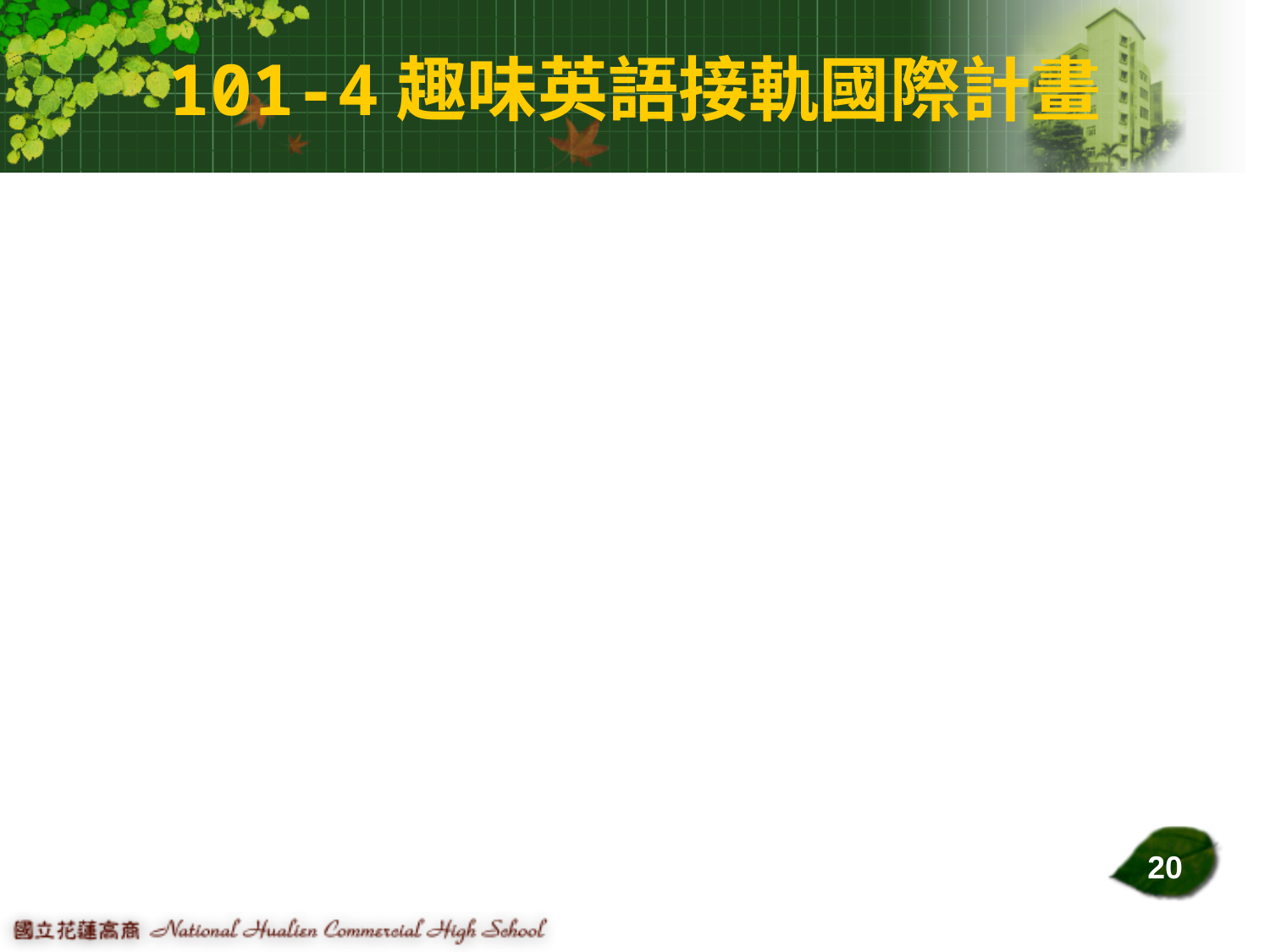

# 101-4趣味英語接軌國際計畫
培育流利的觀光英語導覽，以提升學生職場競爭力並成功行銷花蓮。
藉由英語會話、歌曲與話劇教學增進學生英文情意表達能力，激勵學生之學習興趣。
深化學生英文能力，縮小城鄉學習落差，降低家長經濟負擔。
在外籍教師協同教學下，增進學生英文聽與說機會，提升學生英文程度。